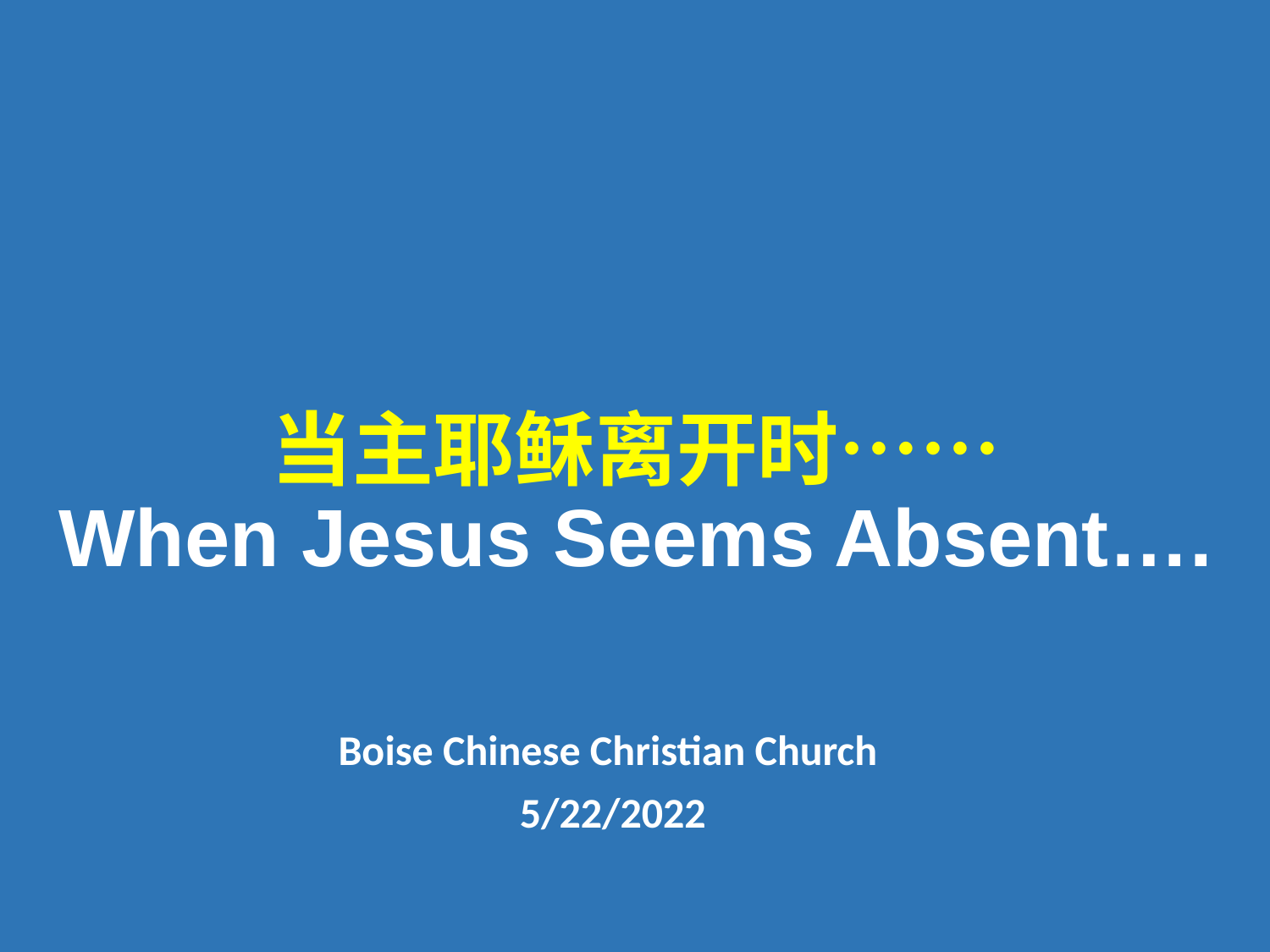

# 当主耶稣离开时…… When Jesus Seems Absent….
Boise Chinese Christian Church
5/22/2022